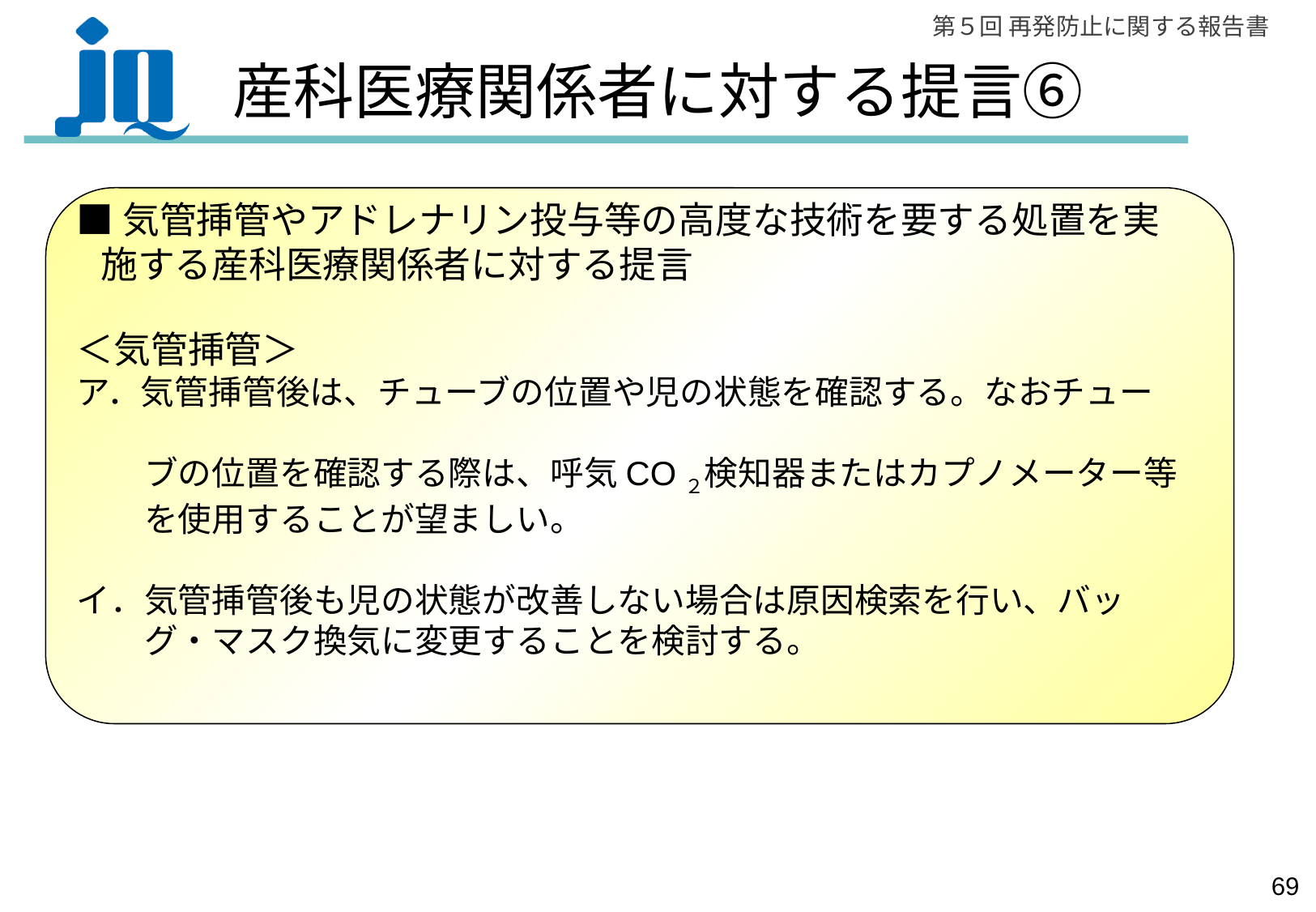

# 産科医療関係者に対する提言⑥

■気管挿管やアドレナリン投与等の高度な技術を要する処置を実施する産科医療関係者に対する提言

＜気管挿管＞
ア．気管挿管後は、チューブの位置や児の状態を確認する。なおチュー
　　ブの位置を確認する際は、呼気CO２検知器またはカプノメーター等
　　を使用することが望ましい。

イ．気管挿管後も児の状態が改善しない場合は原因検索を行い、バッ
　　グ・マスク換気に変更することを検討する。

69